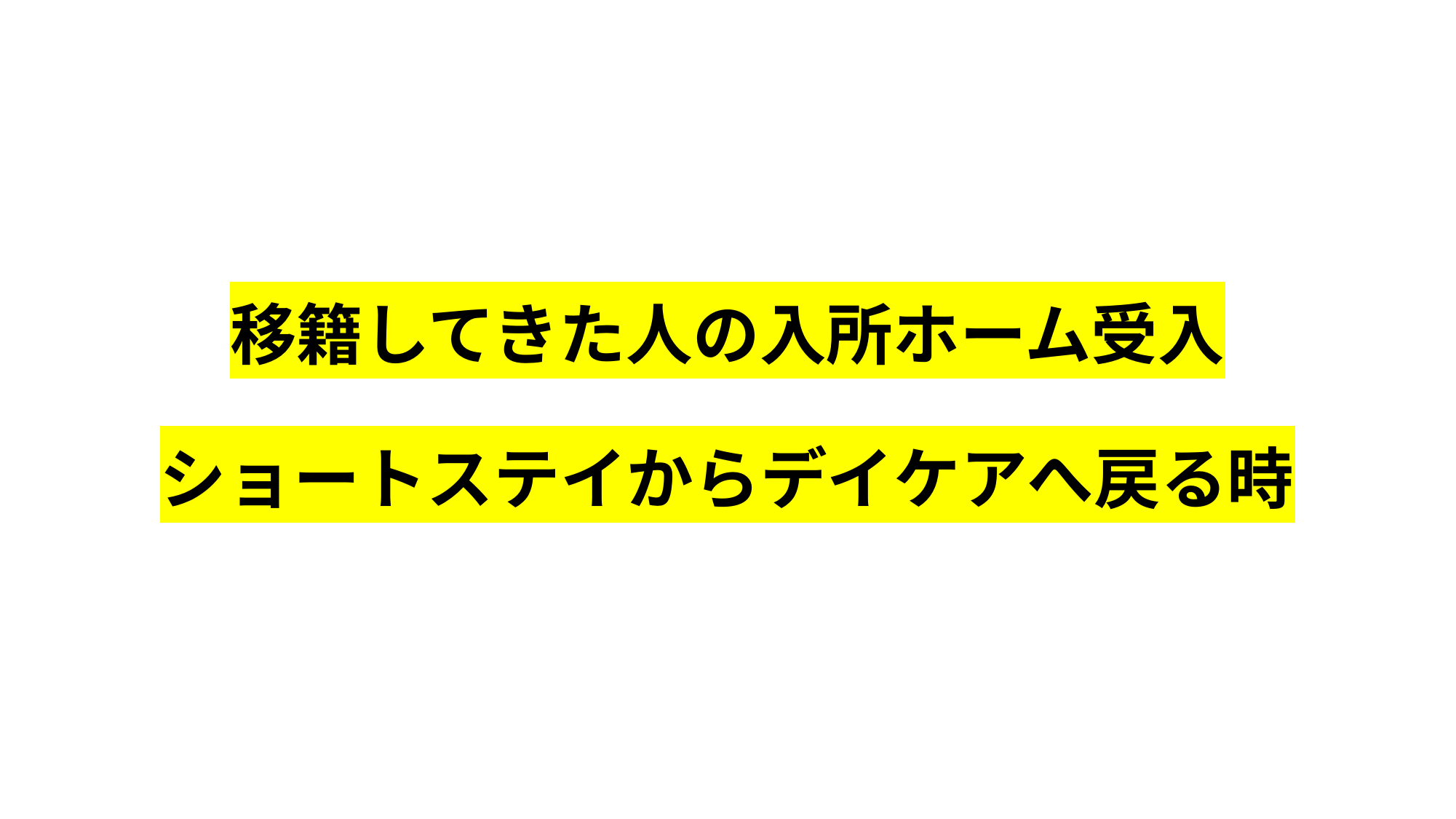

# 移籍してきた人の入所ホーム受入 ショートステイからデイケアへ戻る時